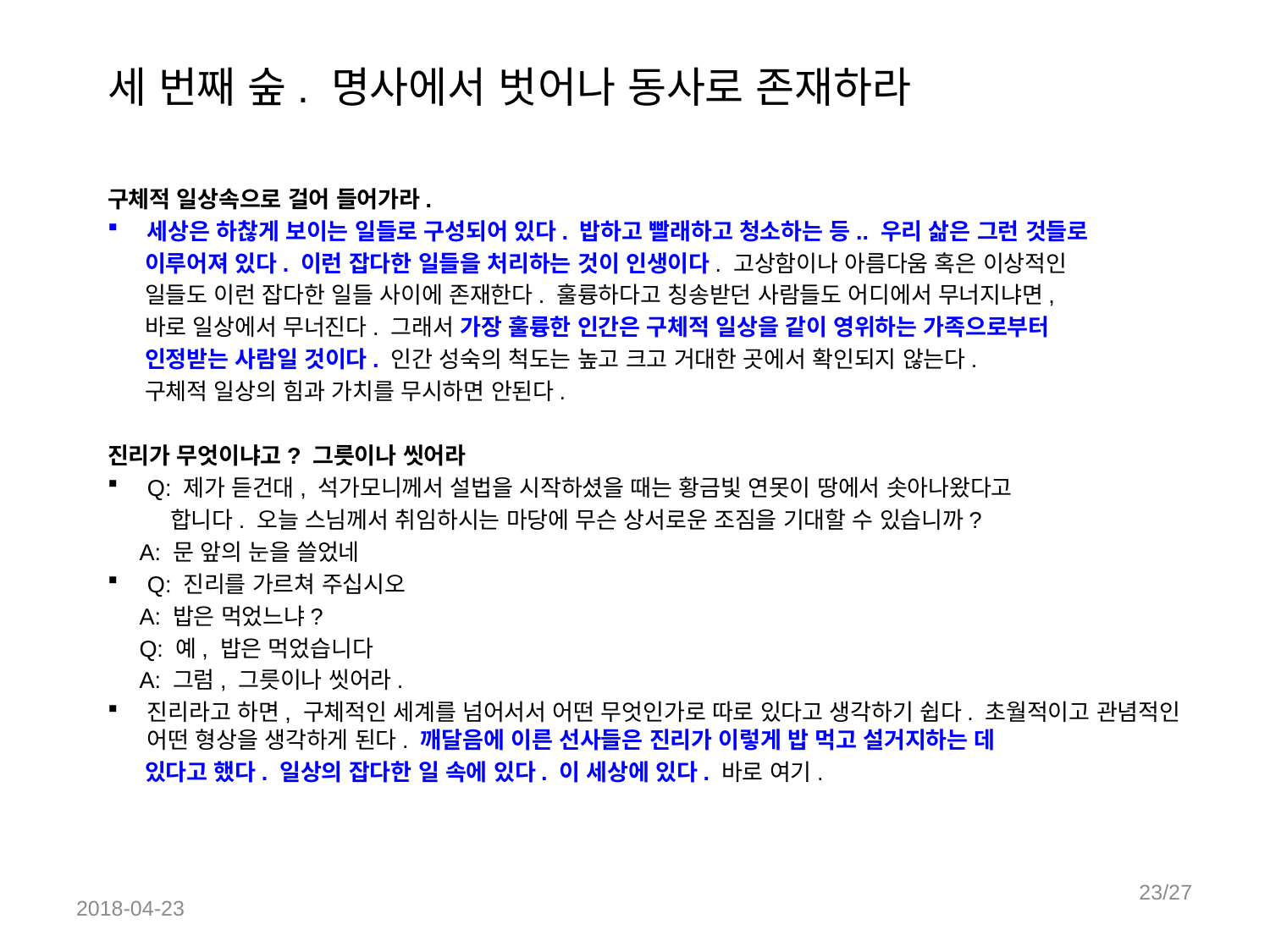

# 세 번째 숲. 명사에서 벗어나 동사로 존재하라

구체적 일상속으로 걸어 들어가라.
세상은 하찮게 보이는 일들로 구성되어 있다. 밥하고 빨래하고 청소하는 등.. 우리 삶은 그런 것들로
     이루어져 있다. 이런 잡다한 일들을 처리하는 것이 인생이다. 고상함이나 아름다움 혹은 이상적인
     일들도 이런 잡다한 일들 사이에 존재한다. 훌륭하다고 칭송받던 사람들도 어디에서 무너지냐면,
     바로 일상에서 무너진다. 그래서 가장 훌륭한 인간은 구체적 일상을 같이 영위하는 가족으로부터
     인정받는 사람일 것이다. 인간 성숙의 척도는 높고 크고 거대한 곳에서 확인되지 않는다.
     구체적 일상의 힘과 가치를 무시하면 안된다.

진리가 무엇이냐고? 그릇이나 씻어라
Q: 제가 듣건대, 석가모니께서 설법을 시작하셨을 때는 황금빛 연못이 땅에서 솟아나왔다고
         합니다. 오늘 스님께서 취임하시는 마당에 무슨 상서로운 조짐을 기대할 수 있습니까?
     A: 문 앞의 눈을 쓸었네
Q: 진리를 가르쳐 주십시오
     A: 밥은 먹었느냐?
     Q: 예, 밥은 먹었습니다
     A: 그럼, 그릇이나 씻어라.
진리라고 하면, 구체적인 세계를 넘어서서 어떤 무엇인가로 따로 있다고 생각하기 쉽다. 초월적이고 관념적인 어떤 형상을 생각하게 된다. 깨달음에 이른 선사들은 진리가 이렇게 밥 먹고 설거지하는 데
     있다고 했다. 일상의 잡다한 일 속에 있다. 이 세상에 있다. 바로 여기.
23/27
2018-04-23